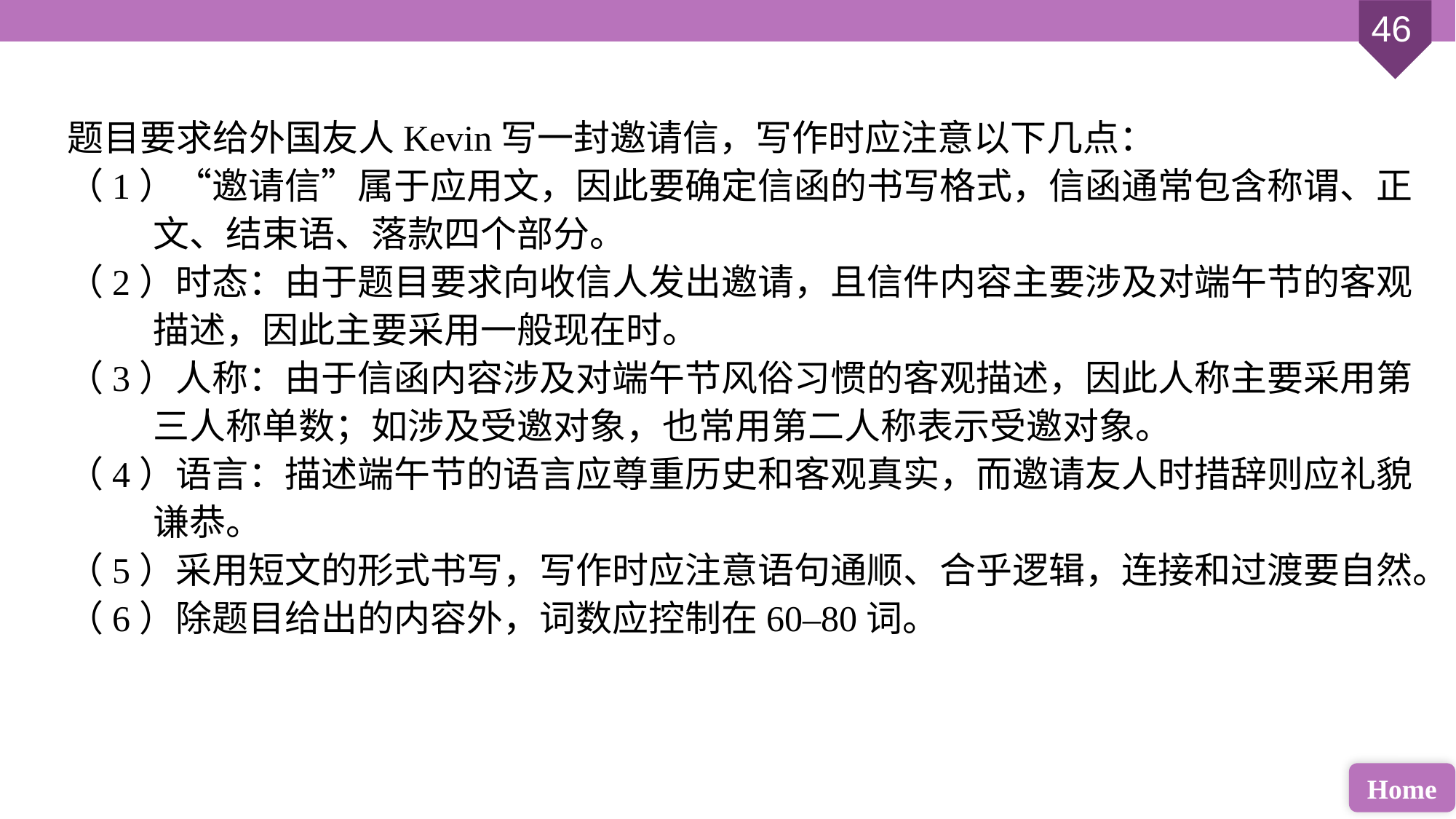

题目要求给外国友人Kevin写一封邀请信，写作时应注意以下几点：
（1）“邀请信”属于应用文，因此要确定信函的书写格式，信函通常包含称谓、正文、结束语、落款四个部分。
（2）时态：由于题目要求向收信人发出邀请，且信件内容主要涉及对端午节的客观描述，因此主要采用一般现在时。
（3）人称：由于信函内容涉及对端午节风俗习惯的客观描述，因此人称主要采用第三人称单数；如涉及受邀对象，也常用第二人称表示受邀对象。
（4）语言：描述端午节的语言应尊重历史和客观真实，而邀请友人时措辞则应礼貌谦恭。
（5）采用短文的形式书写，写作时应注意语句通顺、合乎逻辑，连接和过渡要自然。
（6）除题目给出的内容外，词数应控制在60–80词。